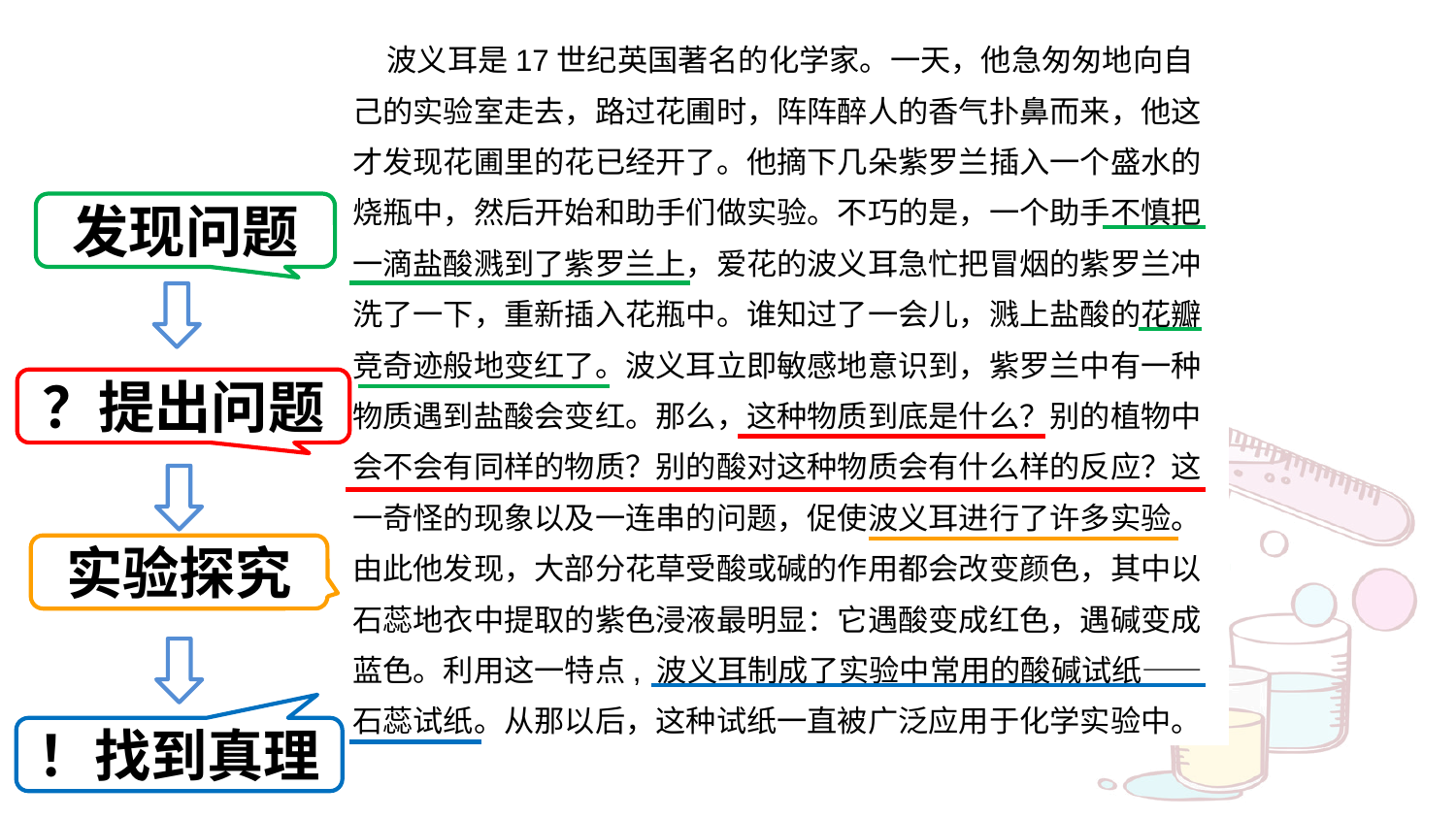

波义耳是17世纪英国著名的化学家。一天，他急匆匆地向自己的实验室走去，路过花圃时，阵阵醉人的香气扑鼻而来，他这才发现花圃里的花已经开了。他摘下几朵紫罗兰插入一个盛水的烧瓶中，然后开始和助手们做实验。不巧的是，一个助手不慎把一滴盐酸溅到了紫罗兰上，爱花的波义耳急忙把冒烟的紫罗兰冲洗了一下，重新插入花瓶中。谁知过了一会儿，溅上盐酸的花瓣竞奇迹般地变红了。波义耳立即敏感地意识到，紫罗兰中有一种物质遇到盐酸会变红。那么，这种物质到底是什么？别的植物中会不会有同样的物质？别的酸对这种物质会有什么样的反应？这一奇怪的现象以及一连串的问题，促使波义耳进行了许多实验。由此他发现，大部分花草受酸或碱的作用都会改变颜色，其中以石蕊地衣中提取的紫色浸液最明显：它遇酸变成红色，遇碱变成蓝色。利用这一特点, 波义耳制成了实验中常用的酸碱试纸——石蕊试纸。从那以后，这种试纸一直被广泛应用于化学实验中。
发现问题

？提出问题

实验探究

！找到真理